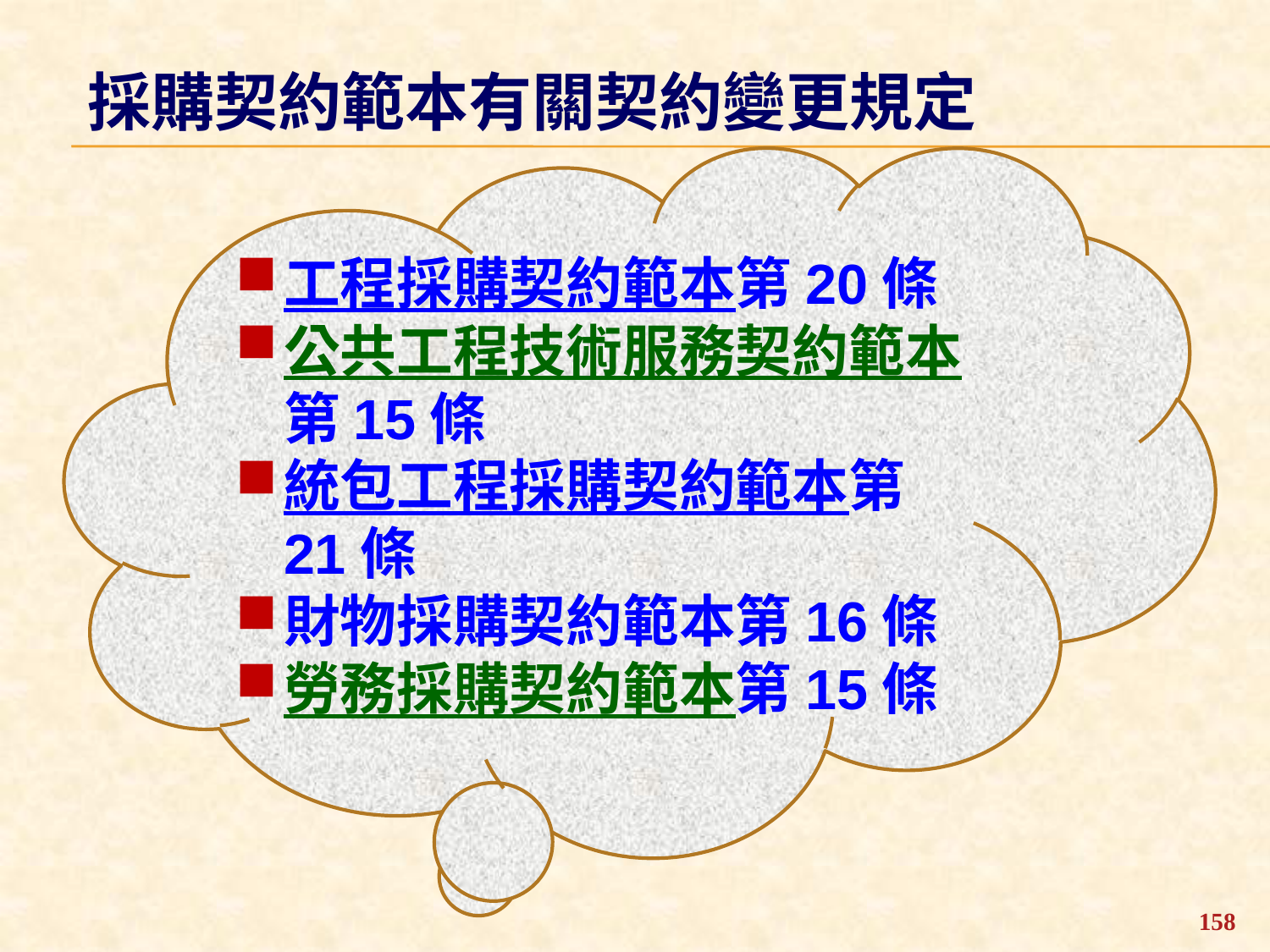

採購契約範本有關契約變更規定
工程採購契約範本第20條
公共工程技術服務契約範本第15條
統包工程採購契約範本第21條
財物採購契約範本第16條
勞務採購契約範本第15條
158